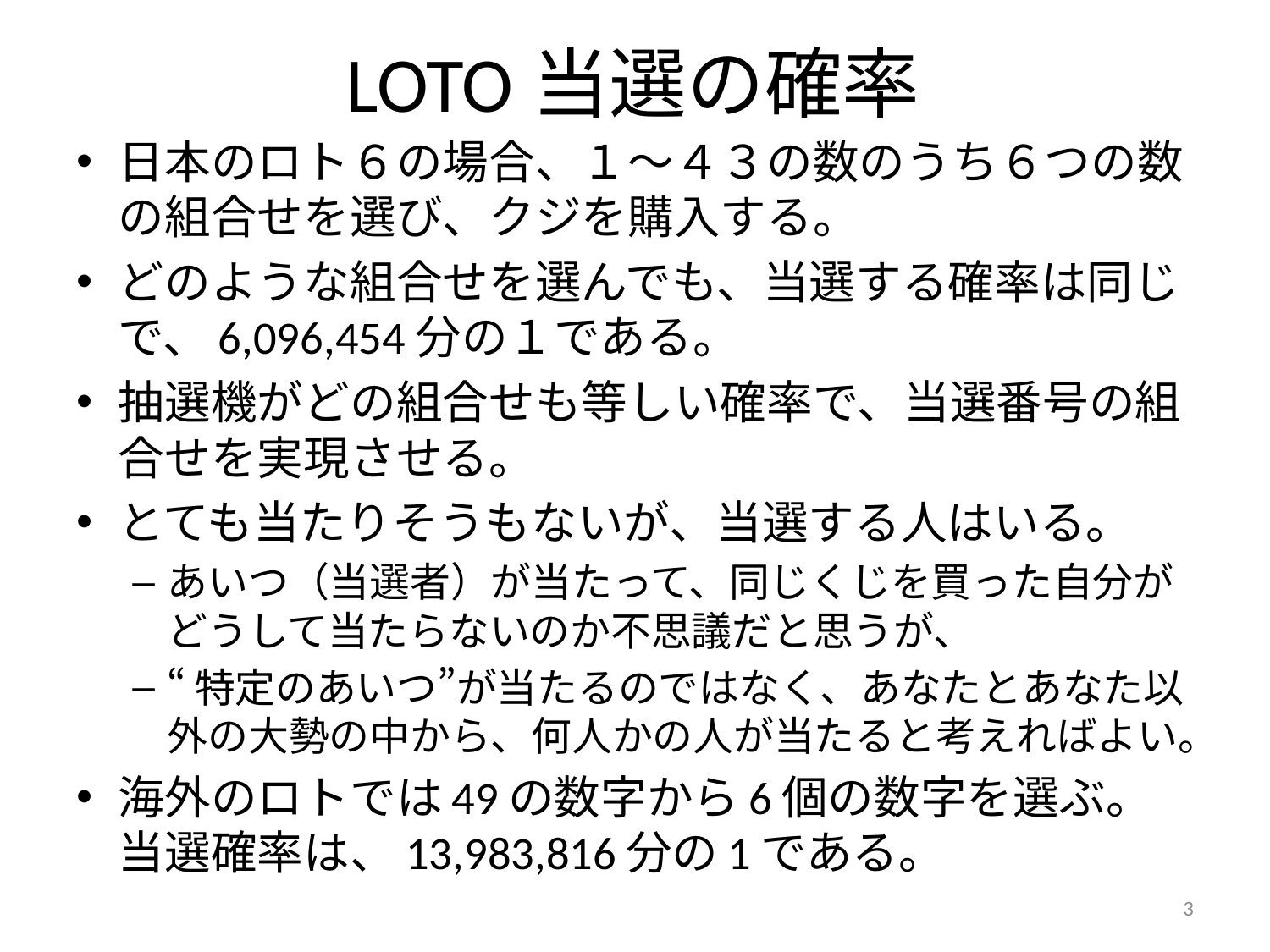

# LOTO当選の確率
日本のロト６の場合、１～４３の数のうち６つの数の組合せを選び、クジを購入する。
どのような組合せを選んでも、当選する確率は同じで、6,096,454分の１である。
抽選機がどの組合せも等しい確率で、当選番号の組合せを実現させる。
とても当たりそうもないが、当選する人はいる。
あいつ（当選者）が当たって、同じくじを買った自分がどうして当たらないのか不思議だと思うが、
“特定のあいつ”が当たるのではなく、あなたとあなた以外の大勢の中から、何人かの人が当たると考えればよい。
海外のロトでは49の数字から6個の数字を選ぶ。当選確率は、13,983,816分の1である。
3